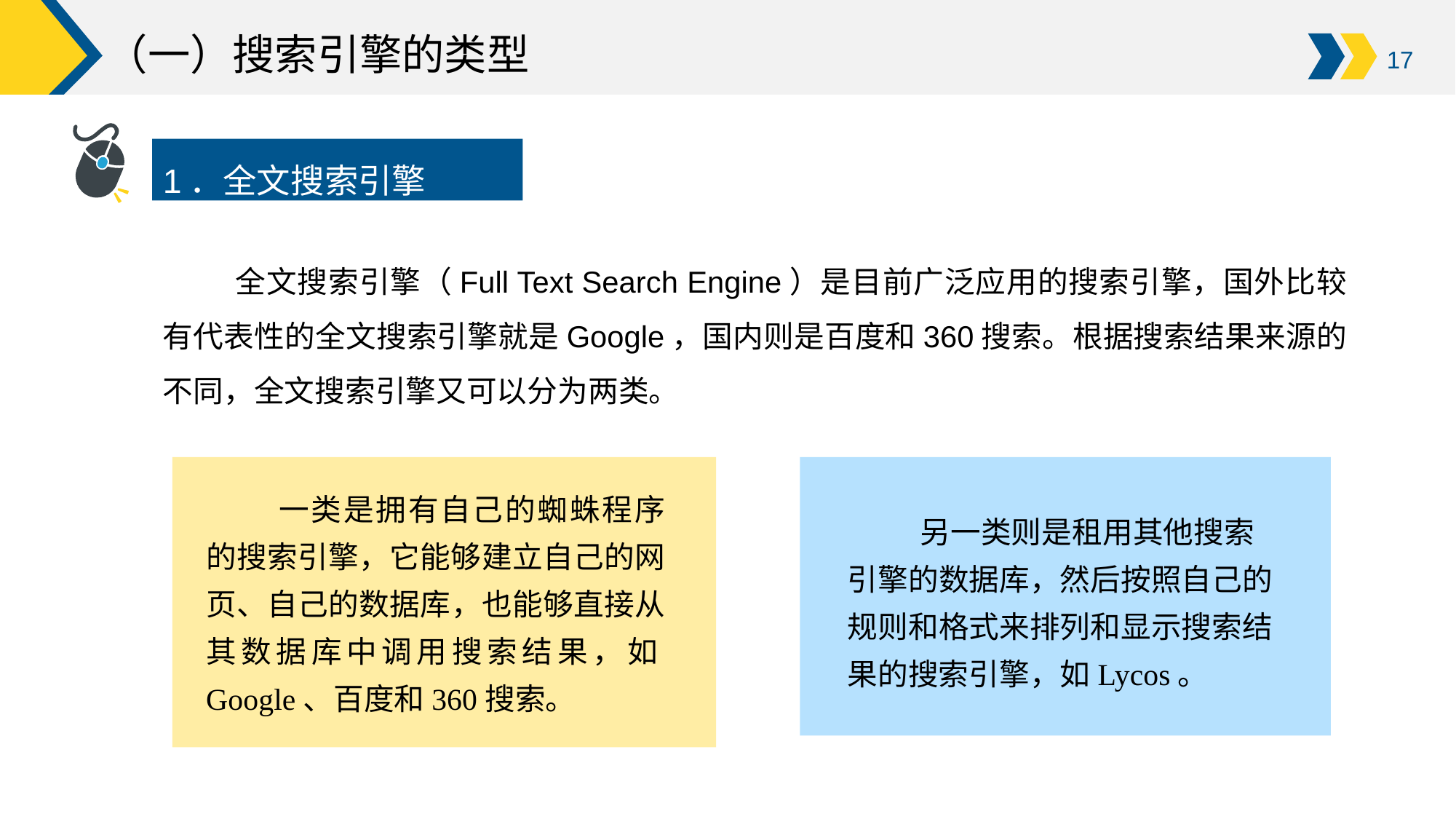

# （一）搜索引擎的类型

1．全文搜索引擎
全文搜索引擎（Full Text Search Engine）是目前广泛应用的搜索引擎，国外比较有代表性的全文搜索引擎就是Google，国内则是百度和360搜索。根据搜索结果来源的不同，全文搜索引擎又可以分为两类。

一类是拥有自己的蜘蛛程序的搜索引擎，它能够建立自己的网页、自己的数据库，也能够直接从其数据库中调用搜索结果，如Google、百度和360搜索。
另一类则是租用其他搜索引擎的数据库，然后按照自己的规则和格式来排列和显示搜索结果的搜索引擎，如Lycos。